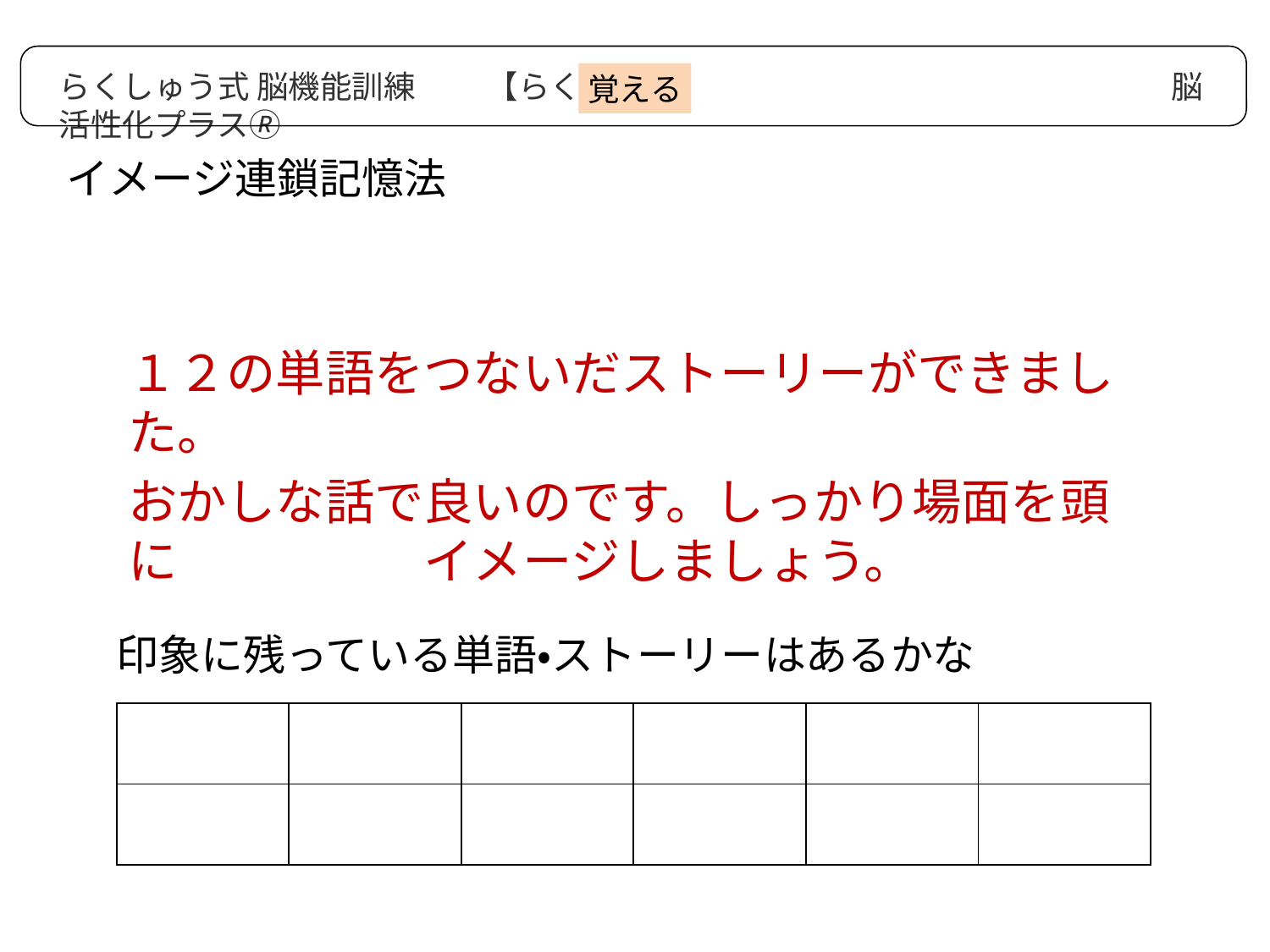

覚える
らくしゅう式 脳機能訓練　　 【らくらく】　　　　　　　　　　　　　　       脳活性化プラス🄬
イメージ連鎖記憶法
１２の単語をつないだストーリーができました。
おかしな話で良いのです。しっかり場面を頭に　　　　　イメージしましょう。
印象に残っている単語・ストーリーはあるかな
|  |  |  |  |  |  |
| --- | --- | --- | --- | --- | --- |
|  |  |  |  |  |  |